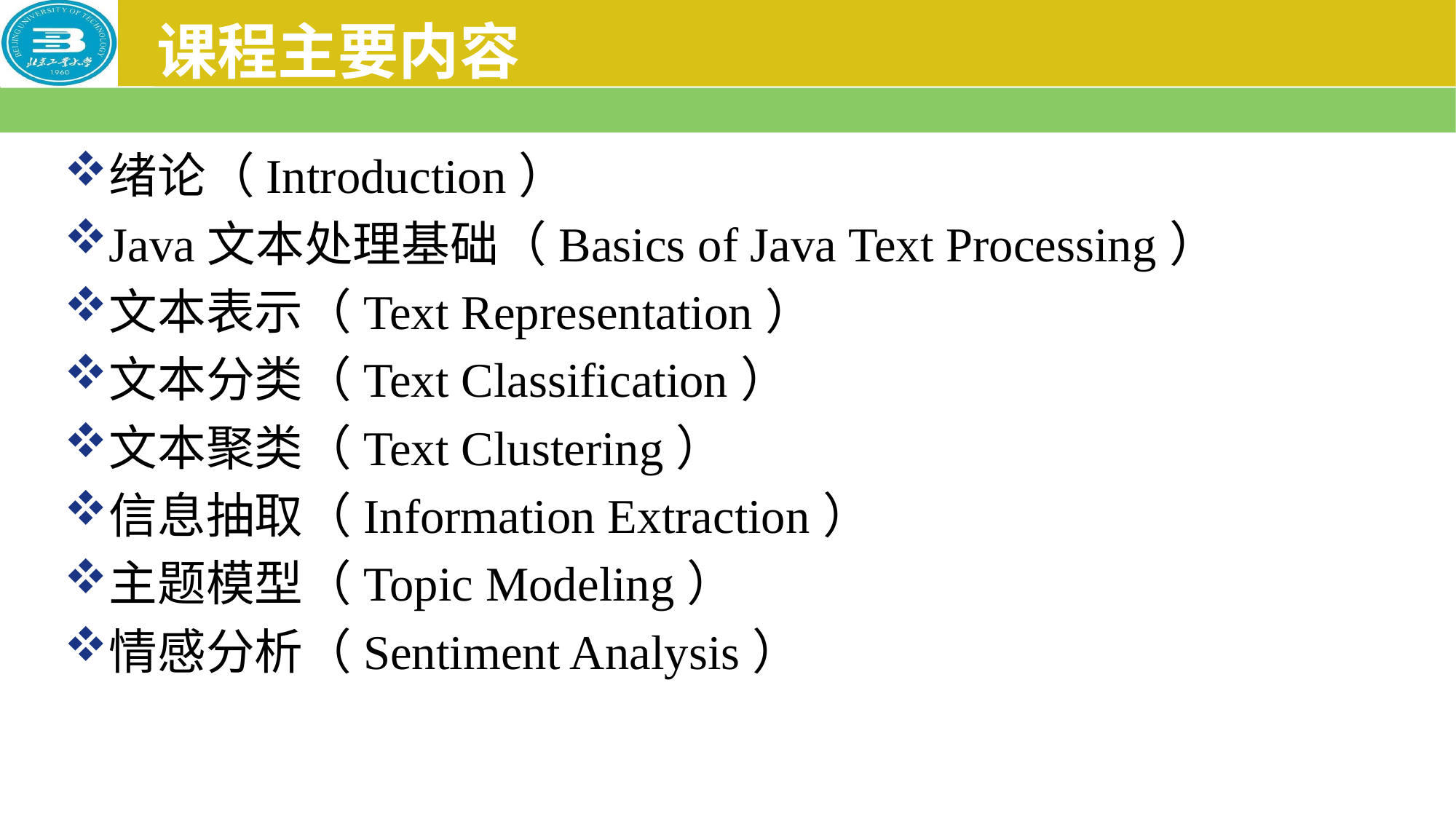

# 课程主要内容
绪论（Introduction）
Java文本处理基础（Basics of Java Text Processing）
文本表示（Text Representation）
文本分类（Text Classification）
文本聚类（Text Clustering）
信息抽取（Information Extraction）
主题模型（Topic Modeling）
情感分析（Sentiment Analysis）